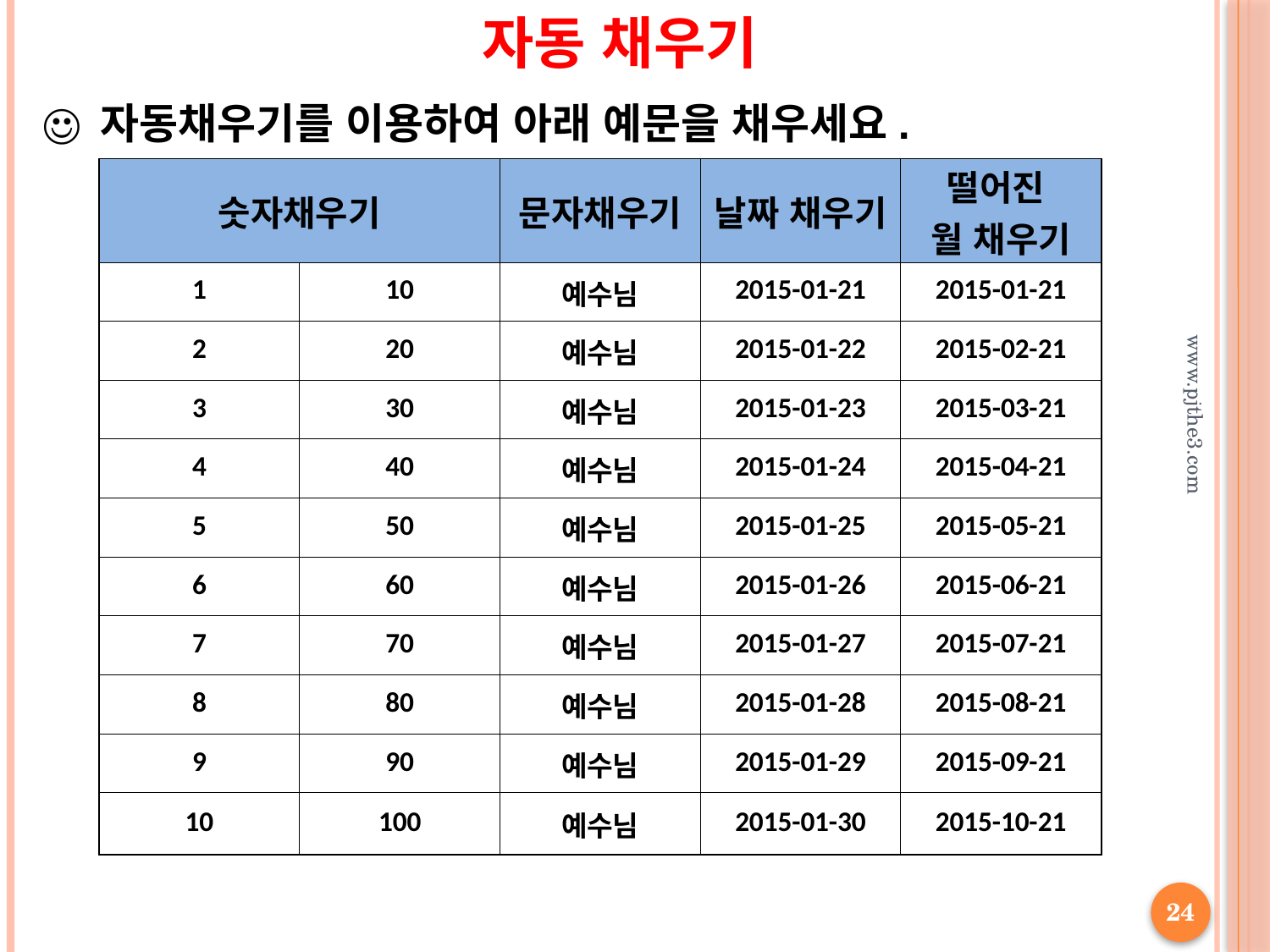

자동 채우기
☺ 자동채우기를 이용하여 아래 예문을 채우세요.
| 숫자채우기 |  | 문자채우기 | 날짜 채우기 | 떨어진 월 채우기 |
| --- | --- | --- | --- | --- |
| 1 | 10 | 예수님 | 2015-01-21 | 2015-01-21 |
| 2 | 20 | 예수님 | 2015-01-22 | 2015-02-21 |
| 3 | 30 | 예수님 | 2015-01-23 | 2015-03-21 |
| 4 | 40 | 예수님 | 2015-01-24 | 2015-04-21 |
| 5 | 50 | 예수님 | 2015-01-25 | 2015-05-21 |
| 6 | 60 | 예수님 | 2015-01-26 | 2015-06-21 |
| 7 | 70 | 예수님 | 2015-01-27 | 2015-07-21 |
| 8 | 80 | 예수님 | 2015-01-28 | 2015-08-21 |
| 9 | 90 | 예수님 | 2015-01-29 | 2015-09-21 |
| 10 | 100 | 예수님 | 2015-01-30 | 2015-10-21 |
www.pjthe3.com
24